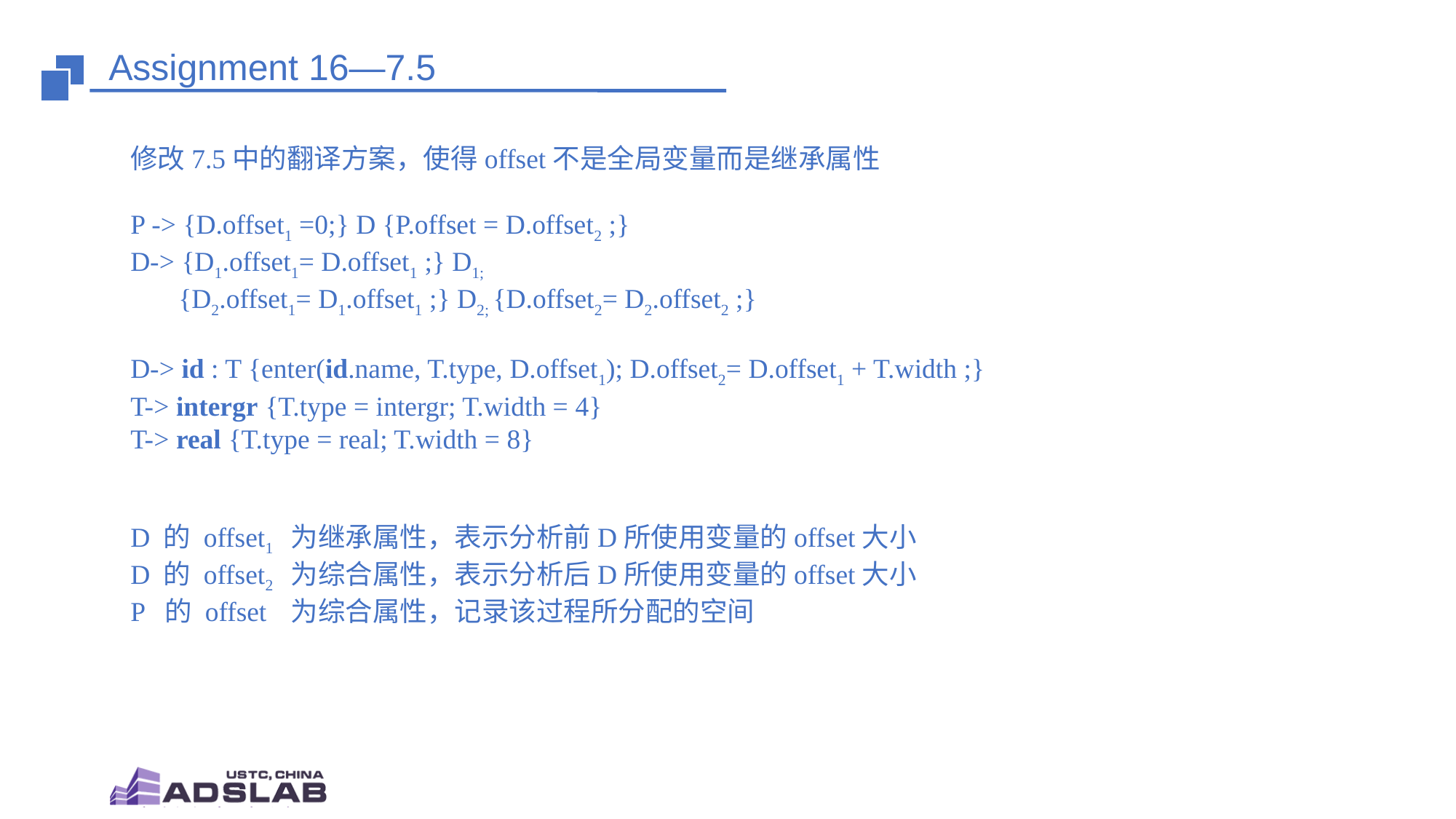

# Assignment 16—7.5

修改7.5中的翻译方案，使得offset不是全局变量而是继承属性

P -> {D.offset1 =0;} D {P.offset = D.offset2 ;}
D-> {D1.offset1= D.offset1 ;} D1;
            {D2.offset1= D1.offset1 ;} D2; {D.offset2= D2.offset2 ;}

D-> id : T {enter(id.name, T.type, D.offset1); D.offset2= D.offset1 + T.width ;}
T-> intergr {T.type = intergr; T.width = 4}
T-> real {T.type = real; T.width = 8}

D 的 offset1  为继承属性，表示分析前D所使用变量的offset大小
D 的 offset2  为综合属性，表示分析后D所使用变量的offset大小
P  的 offset   为综合属性，记录该过程所分配的空间